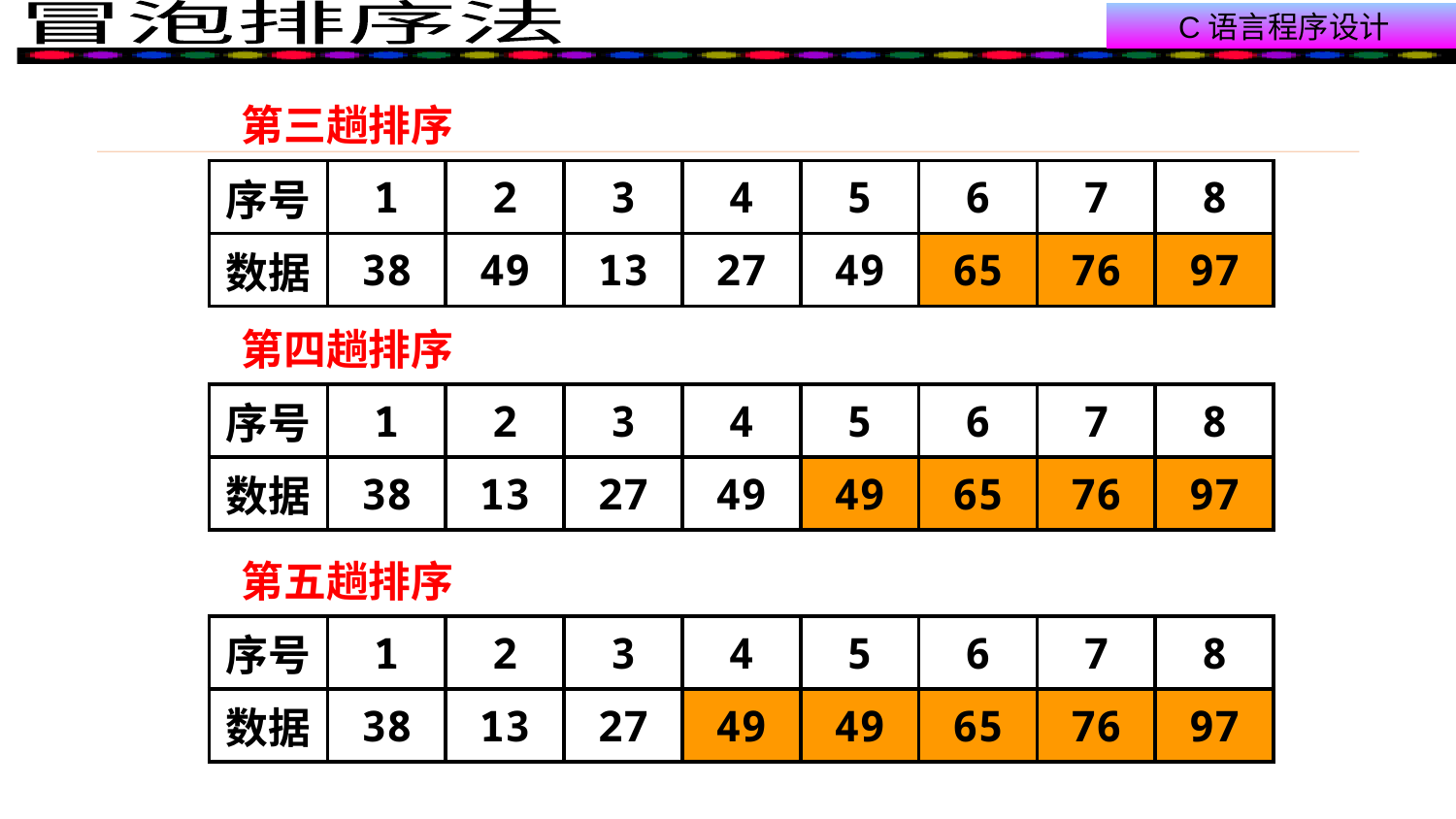

第三趟排序
| 序号 | 1 | 2 | 3 | 4 | 5 | 6 | 7 | 8 |
| --- | --- | --- | --- | --- | --- | --- | --- | --- |
| 数据 | 38 | 49 | 13 | 27 | 49 | 65 | 76 | 97 |
第四趟排序
| 序号 | 1 | 2 | 3 | 4 | 5 | 6 | 7 | 8 |
| --- | --- | --- | --- | --- | --- | --- | --- | --- |
| 数据 | 38 | 13 | 27 | 49 | 49 | 65 | 76 | 97 |
第五趟排序
| 序号 | 1 | 2 | 3 | 4 | 5 | 6 | 7 | 8 |
| --- | --- | --- | --- | --- | --- | --- | --- | --- |
| 数据 | 38 | 13 | 27 | 49 | 49 | 65 | 76 | 97 |